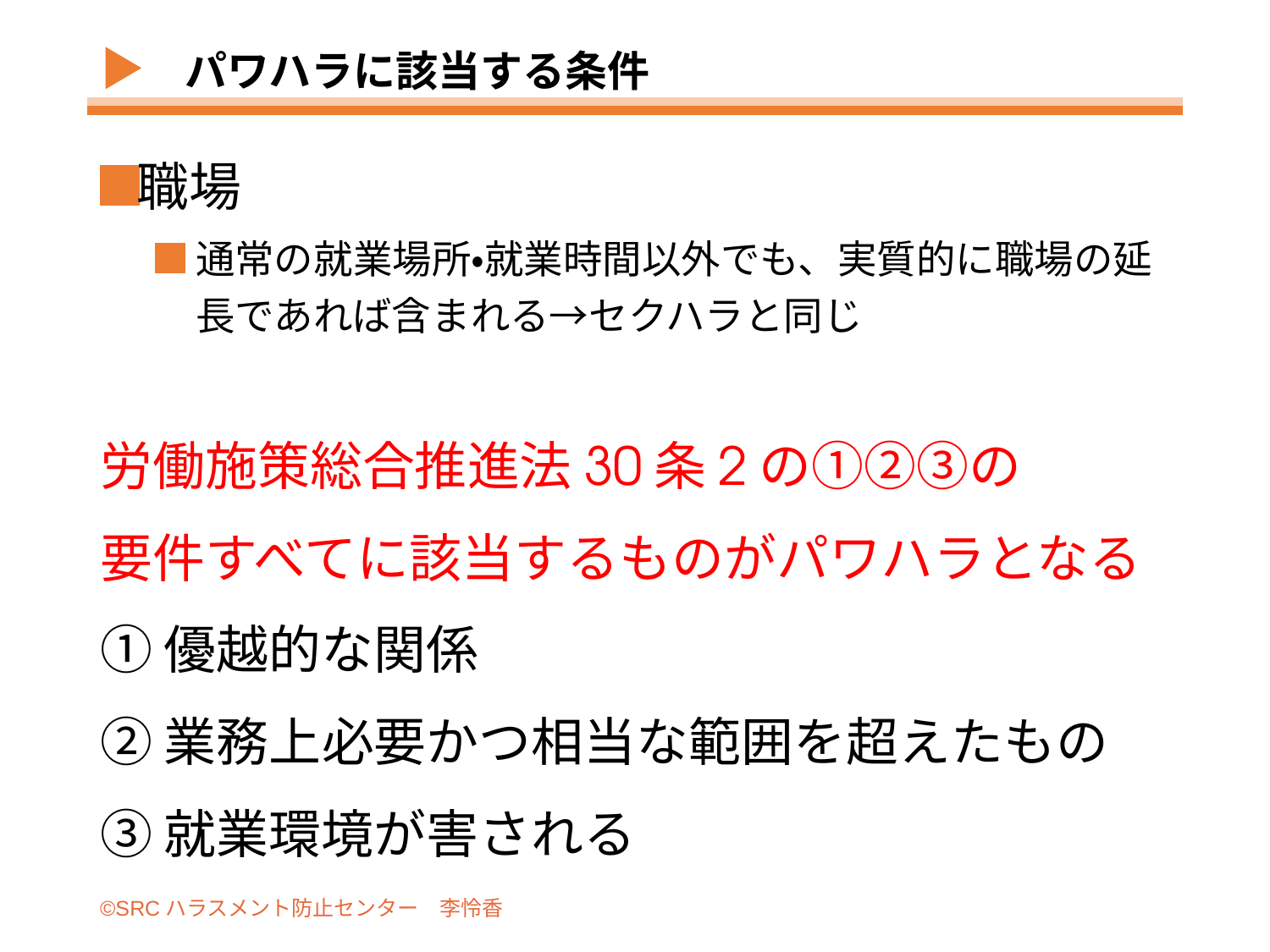

# パワハラに該当する条件
職場
通常の就業場所・就業時間以外でも、実質的に職場の延長であれば含まれる→セクハラと同じ

労働施策総合推進法30条2の①②③の
要件すべてに該当するものがパワハラとなる
①優越的な関係
②業務上必要かつ相当な範囲を超えたもの
③就業環境が害される

©SRCハラスメント防止センター　李怜香